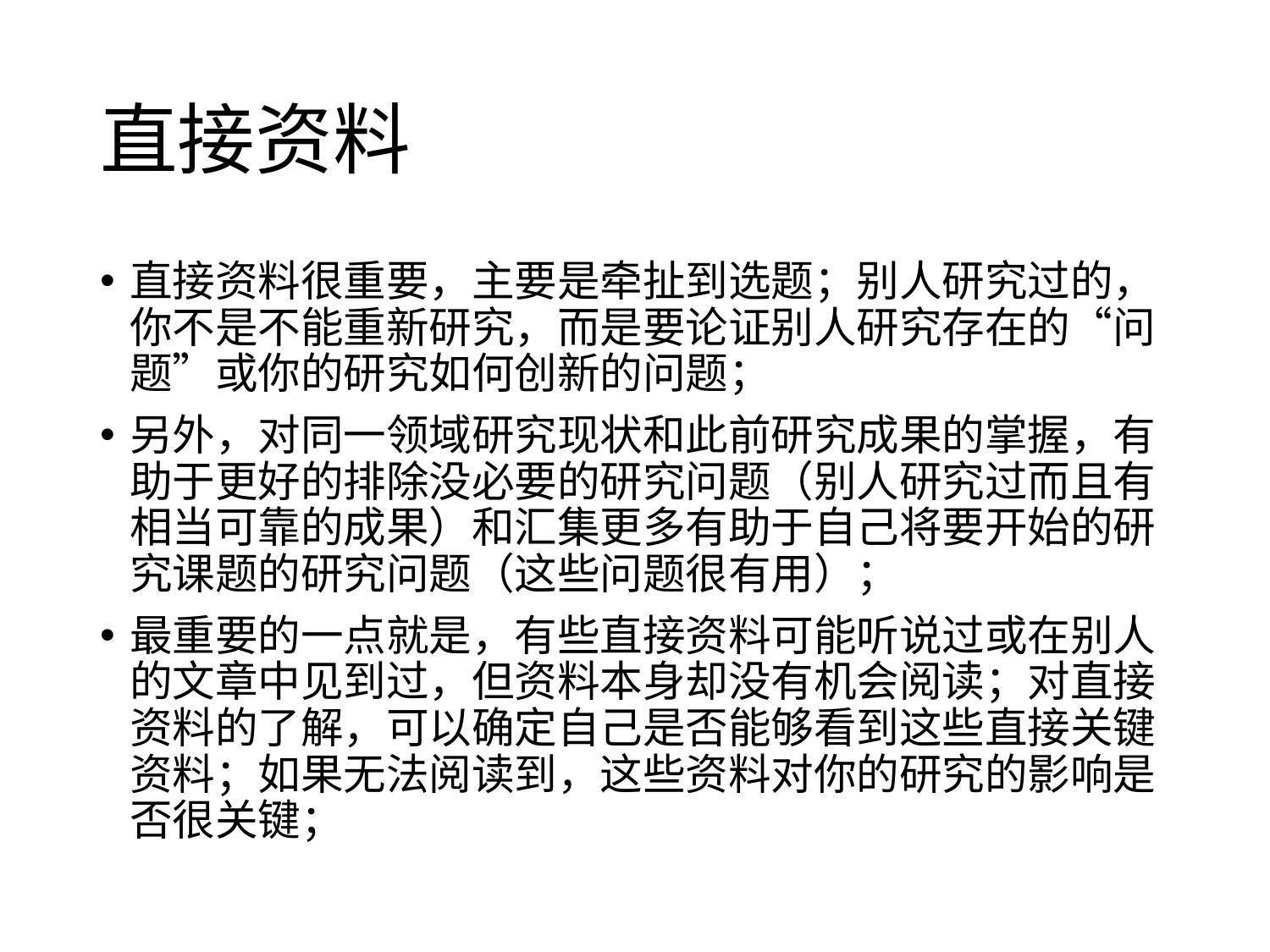

# 直接资料
直接资料很重要，主要是牵扯到选题；别人研究过的，你不是不能重新研究，而是要论证别人研究存在的“问题”或你的研究如何创新的问题；
另外，对同一领域研究现状和此前研究成果的掌握，有助于更好的排除没必要的研究问题（别人研究过而且有相当可靠的成果）和汇集更多有助于自己将要开始的研究课题的研究问题（这些问题很有用）；
最重要的一点就是，有些直接资料可能听说过或在别人的文章中见到过，但资料本身却没有机会阅读；对直接资料的了解，可以确定自己是否能够看到这些直接关键资料；如果无法阅读到，这些资料对你的研究的影响是否很关键；